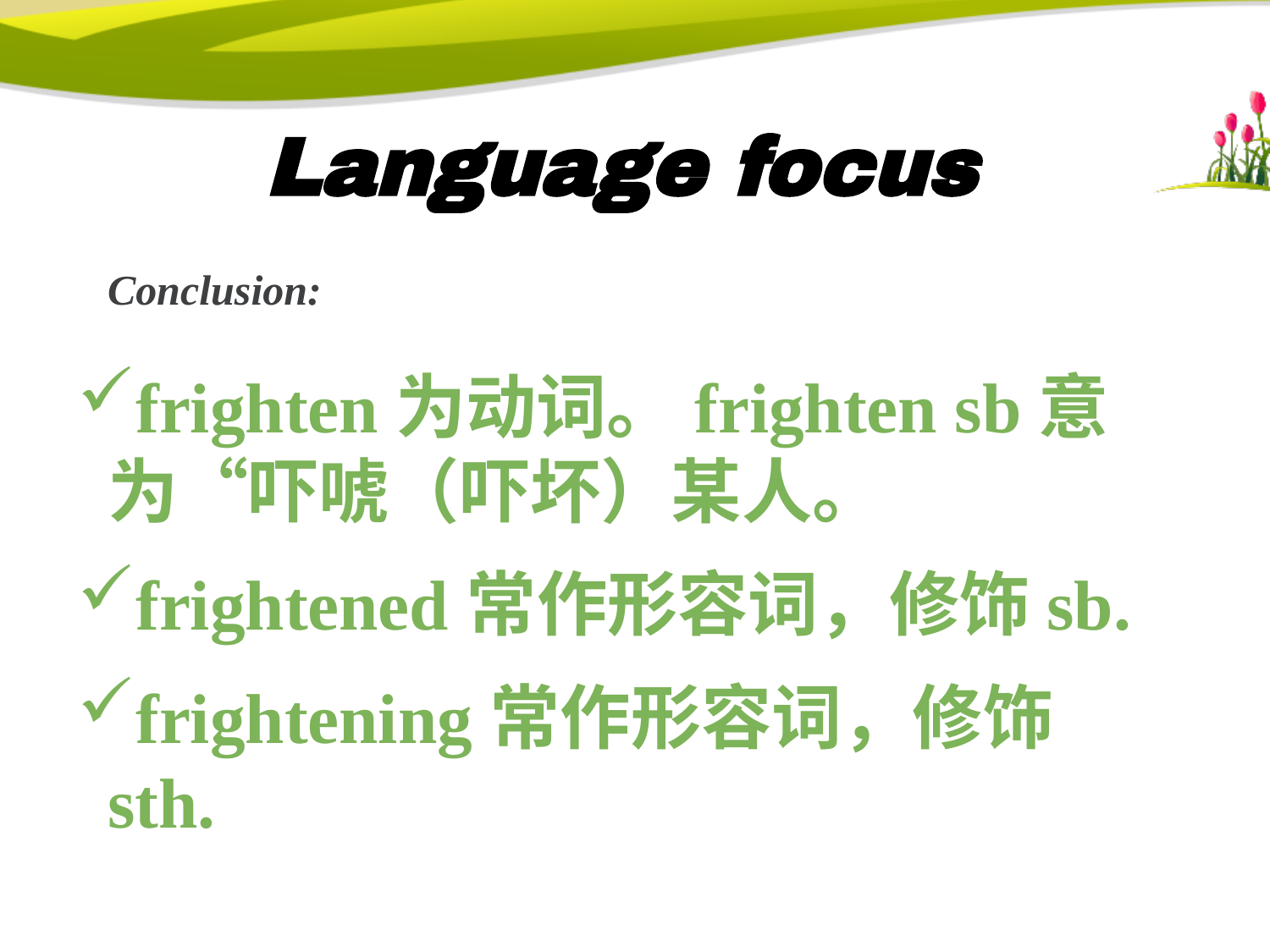

# Language focus
Conclusion:
frighten为动词。frighten sb意为“吓唬（吓坏）某人。
frightened常作形容词，修饰sb.
frightening常作形容词，修饰sth.